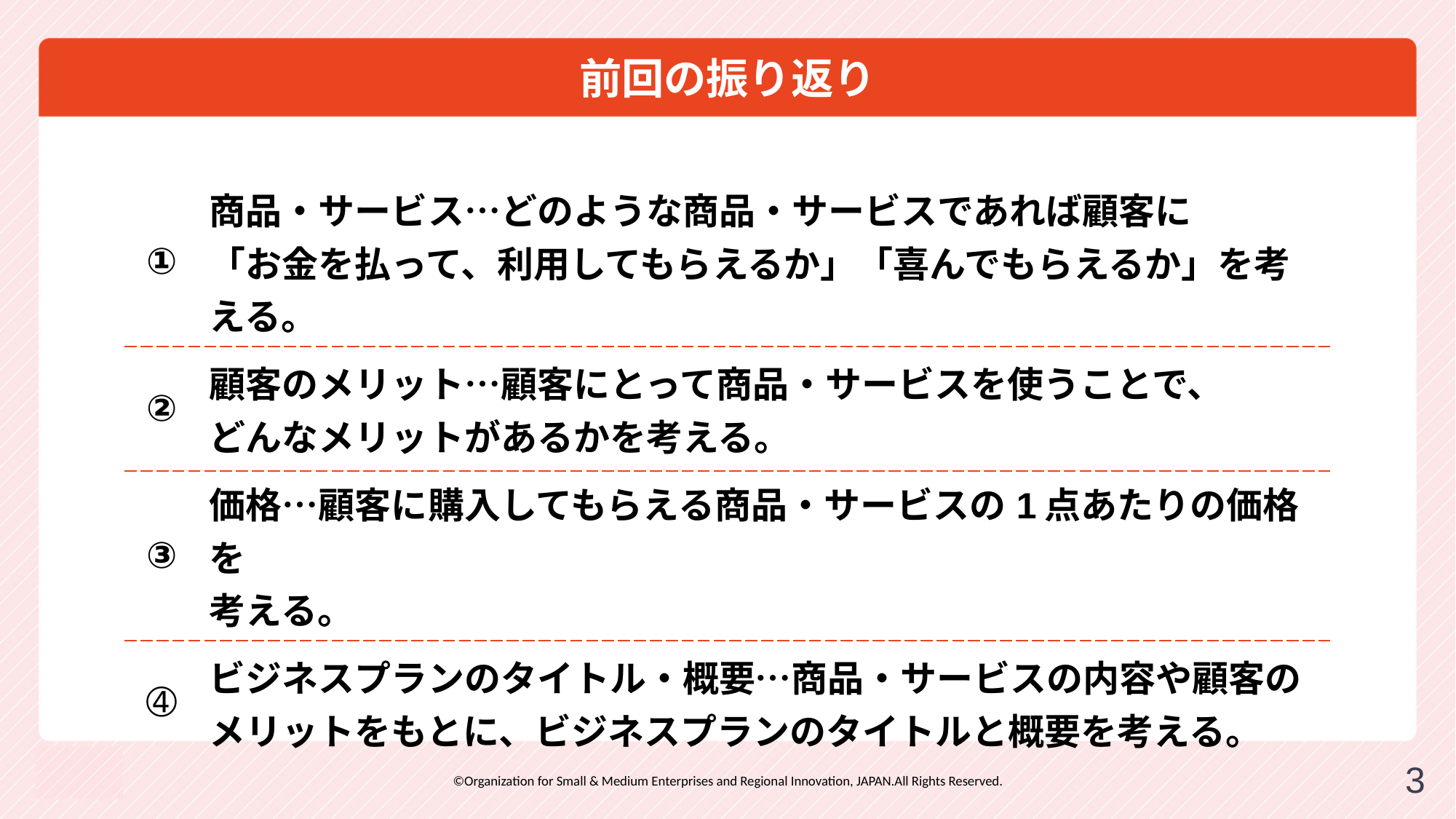

# 前回の振り返り
| ① | 商品・サービス…どのような商品・サービスであれば顧客に 「お金を払って、利用してもらえるか」「喜んでもらえるか」を考える。 |
| --- | --- |
| ② | 顧客のメリット…顧客にとって商品・サービスを使うことで、 どんなメリットがあるかを考える。 |
| ③ | 価格…顧客に購入してもらえる商品・サービスの1点あたりの価格を 考える。 |
| ➃ | ビジネスプランのタイトル・概要…商品・サービスの内容や顧客のメリットをもとに、ビジネスプランのタイトルと概要を考える。 |